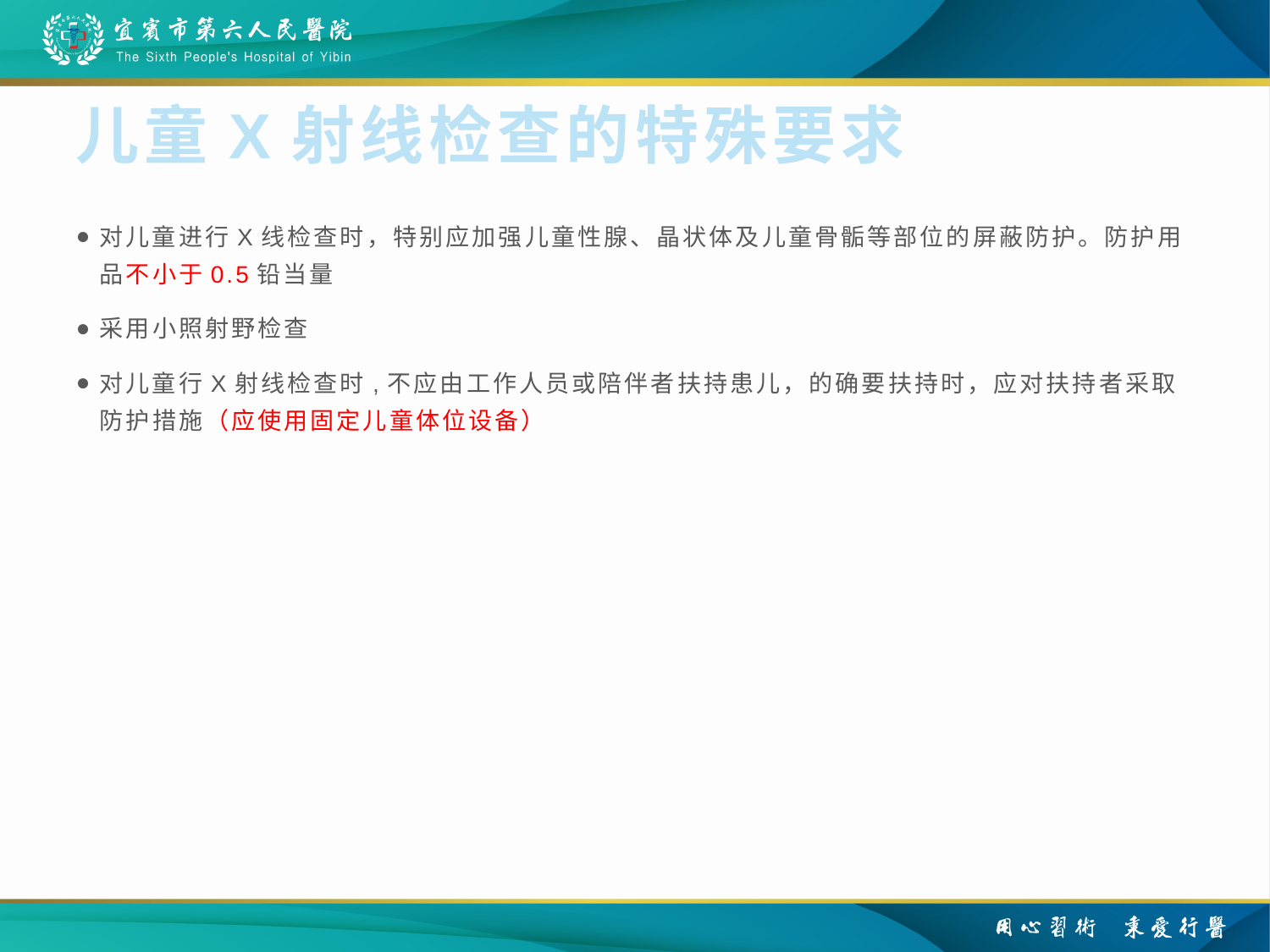

# 儿童X射线检查的特殊要求
对儿童进行X线检查时，特别应加强儿童性腺、晶状体及儿童骨骺等部位的屏蔽防护。防护用品不小于0.5铅当量
采用小照射野检查
对儿童行X射线检查时,不应由工作人员或陪伴者扶持患儿，的确要扶持时，应对扶持者采取防护措施（应使用固定儿童体位设备）